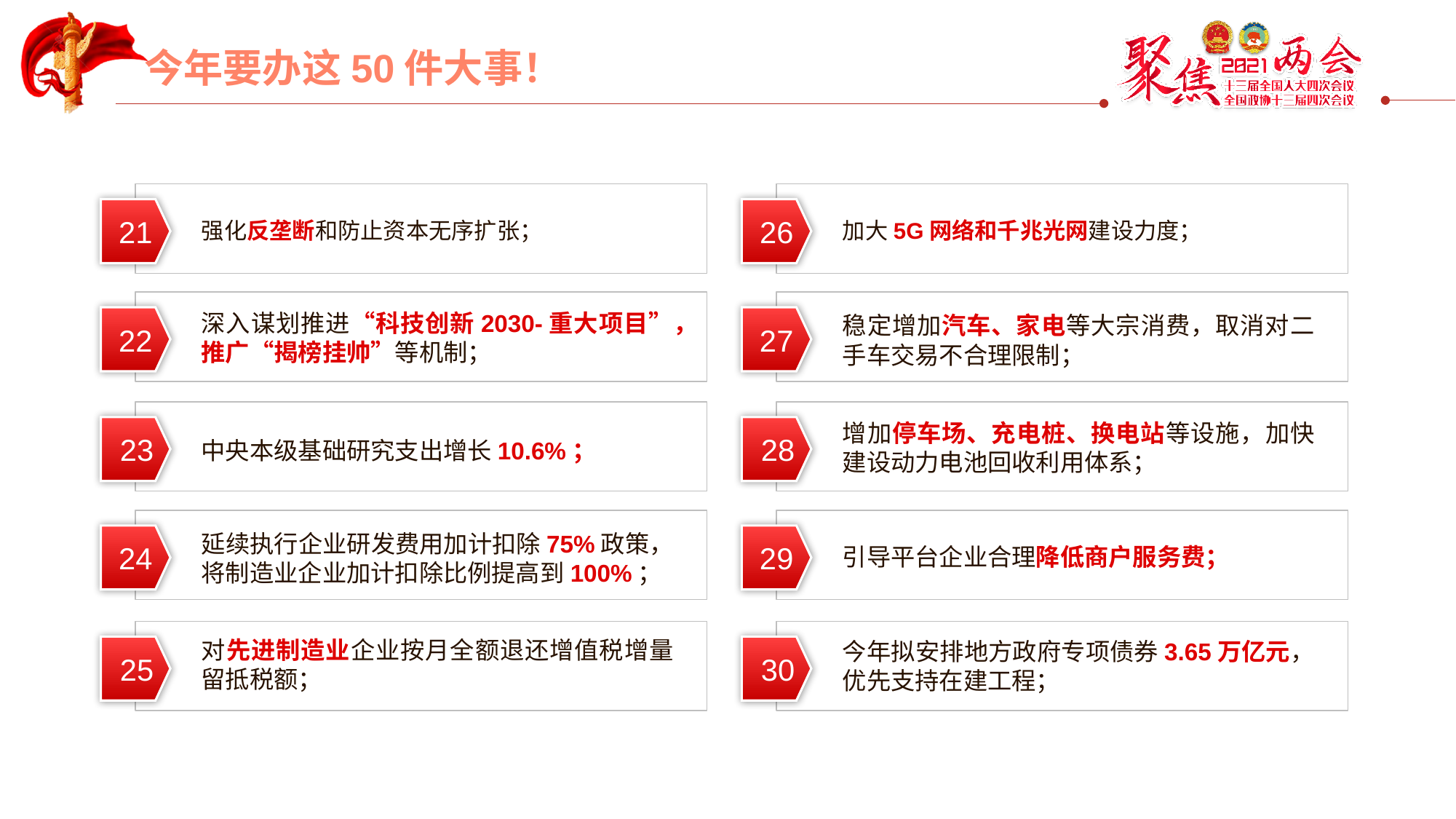

21

26
加大5G网络和千兆光网建设力度；
强化反垄断和防止资本无序扩张；

深入谋划推进“科技创新2030-重大项目”，推广“揭榜挂帅”等机制；
稳定增加汽车、家电等大宗消费，取消对二手车交易不合理限制；

22

27

增加停车场、充电桩、换电站等设施，加快建设动力电池回收利用体系；

23

28
中央本级基础研究支出增长10.6%；

延续执行企业研发费用加计扣除75%政策，将制造业企业加计扣除比例提高到100%；

24

29
引导平台企业合理降低商户服务费；

对先进制造业企业按月全额退还增值税增量留抵税额；
今年拟安排地方政府专项债券3.65万亿元，优先支持在建工程；

25

30